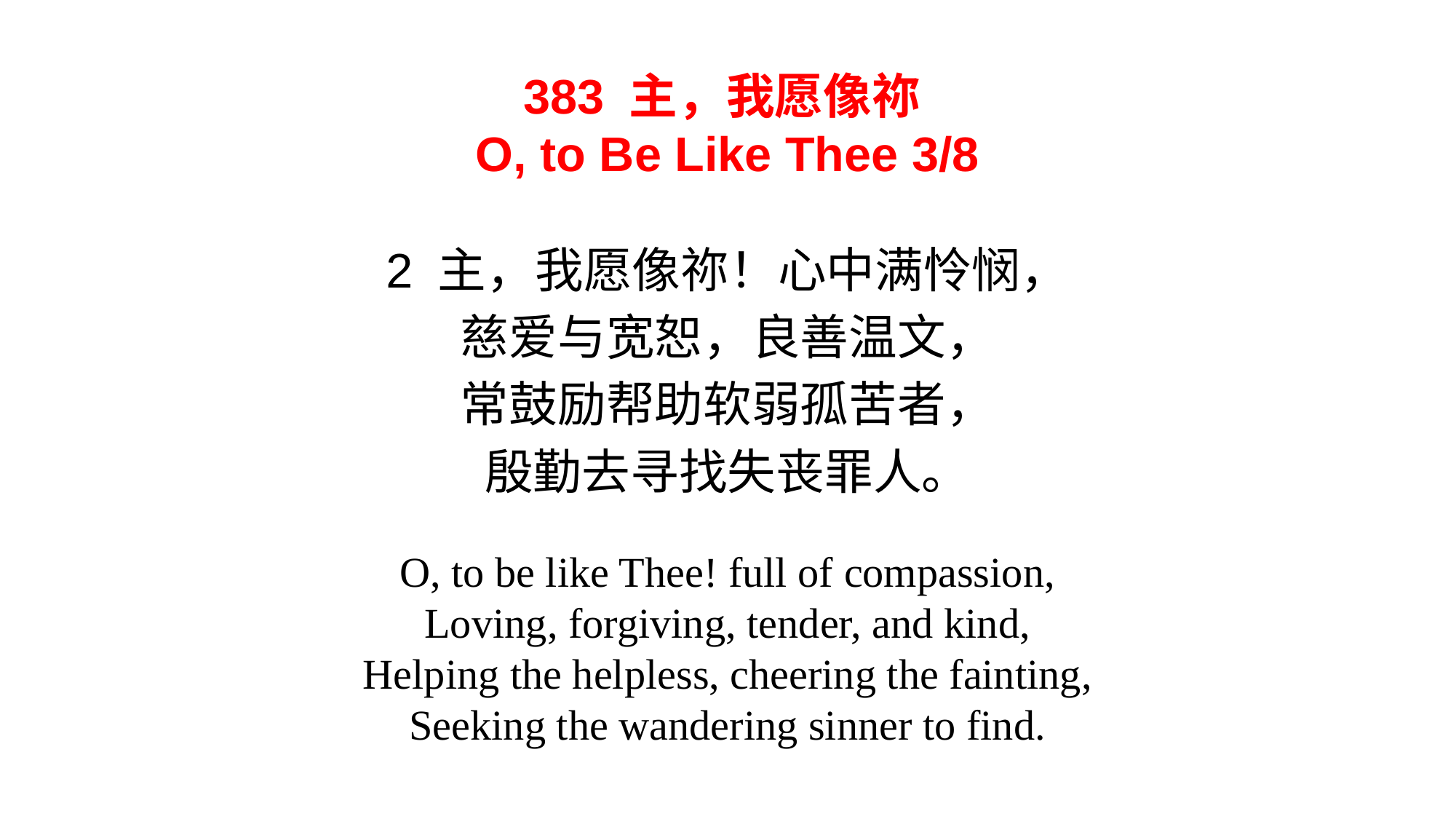

383 主，我愿像祢
O, to Be Like Thee 3/8
2 主，我愿像祢！心中满怜悯，
慈爱与宽恕，良善温文，
常鼓励帮助软弱孤苦者，
殷勤去寻找失丧罪人。

O, to be like Thee! full of compassion,
Loving, forgiving, tender, and kind,
Helping the helpless, cheering the fainting,
Seeking the wandering sinner to find.